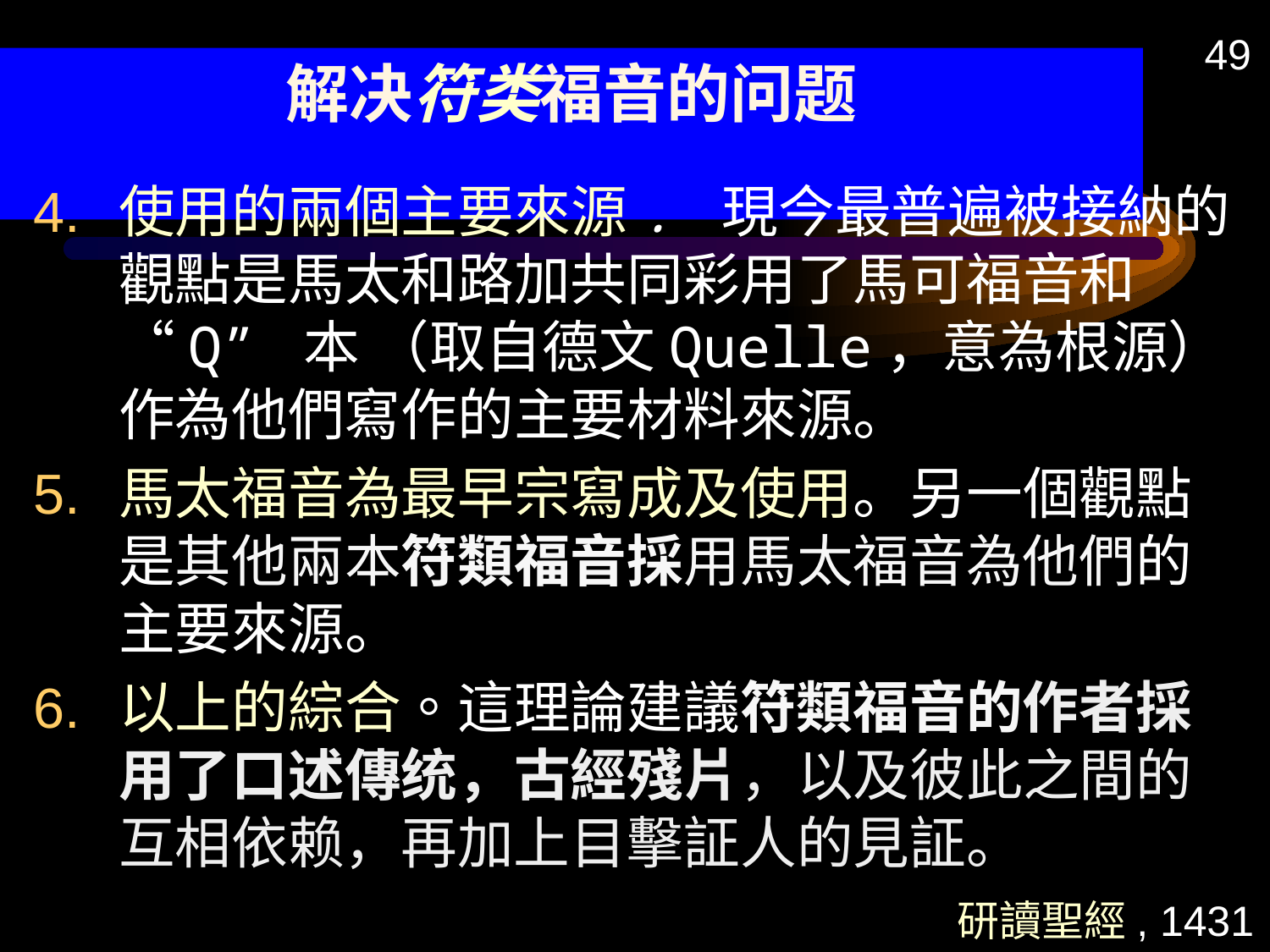

49
# 解决符类福音的问题
使用的兩個主要來源. 現今最普遍被接納的觀點是馬太和路加共同彩用了馬可福音和 “Q” 本 （取自德文Quelle，意為根源） 作為他們寫作的主要材料來源。
馬太福音為最早宗寫成及使用。另一個觀點是其他兩本符類福音採用馬太福音為他們的主要來源。
以上的綜合。這理論建議符類福音的作者採用了口述傳统，古經殘片，以及彼此之間的互相依赖，再加上目擊証人的見証。
            研讀聖經, 1431